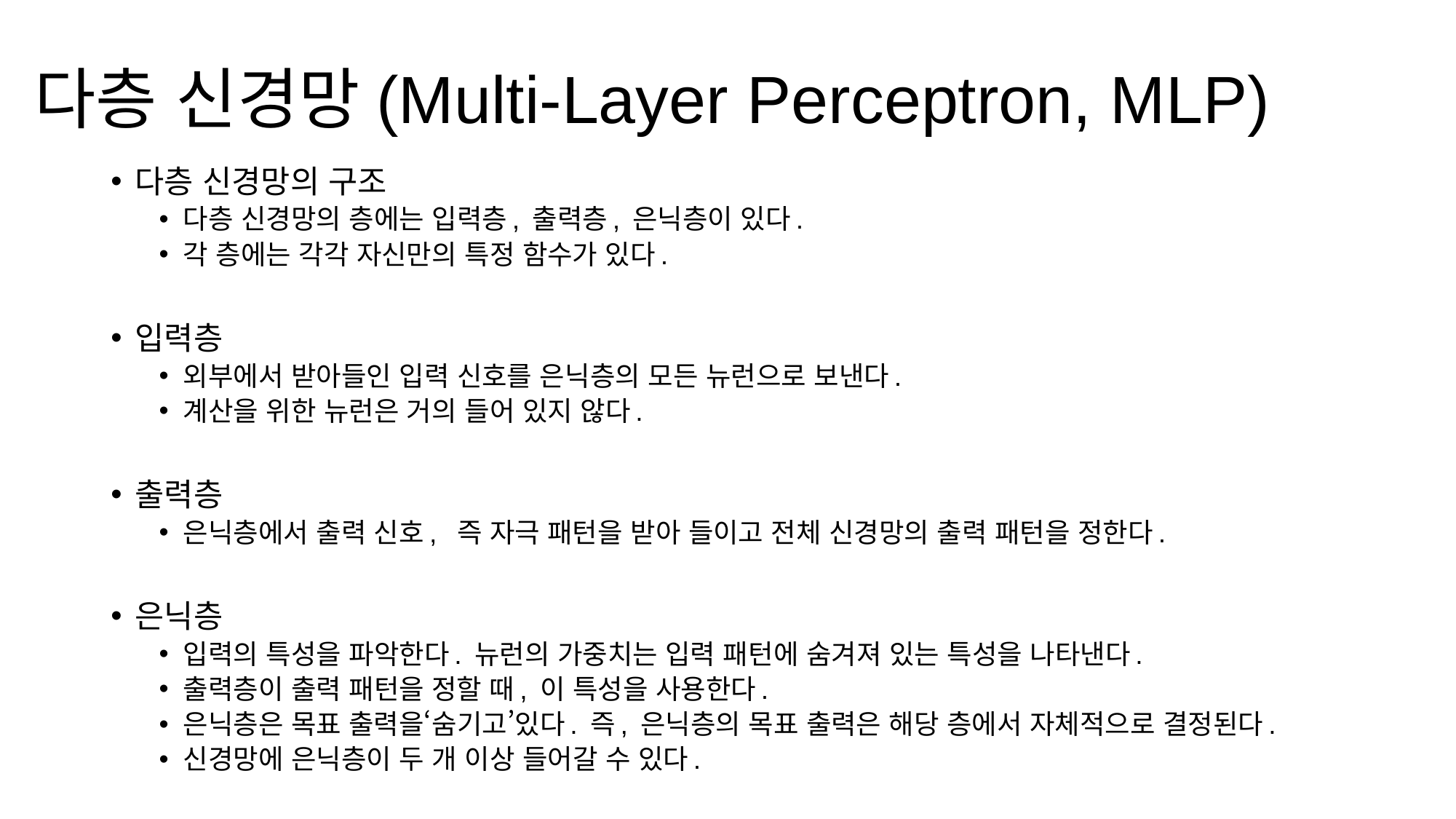

# 다층 신경망(Multi-Layer Perceptron, MLP)
다층 신경망의 구조
다층 신경망의 층에는 입력층, 출력층, 은닉층이 있다.
각 층에는 각각 자신만의 특정 함수가 있다.

입력층
외부에서 받아들인 입력 신호를 은닉층의 모든 뉴런으로 보낸다.
계산을 위한 뉴런은 거의 들어 있지 않다.

출력층
은닉층에서 출력 신호,  즉 자극 패턴을 받아 들이고 전체 신경망의 출력 패턴을 정한다.

은닉층
입력의 특성을 파악한다. 뉴런의 가중치는 입력 패턴에 숨겨져 있는 특성을 나타낸다.
출력층이 출력 패턴을 정할 때, 이 특성을 사용한다.
은닉층은 목표 출력을‘숨기고’있다. 즉, 은닉층의 목표 출력은 해당 층에서 자체적으로 결정된다.
신경망에 은닉층이 두 개 이상 들어갈 수 있다.